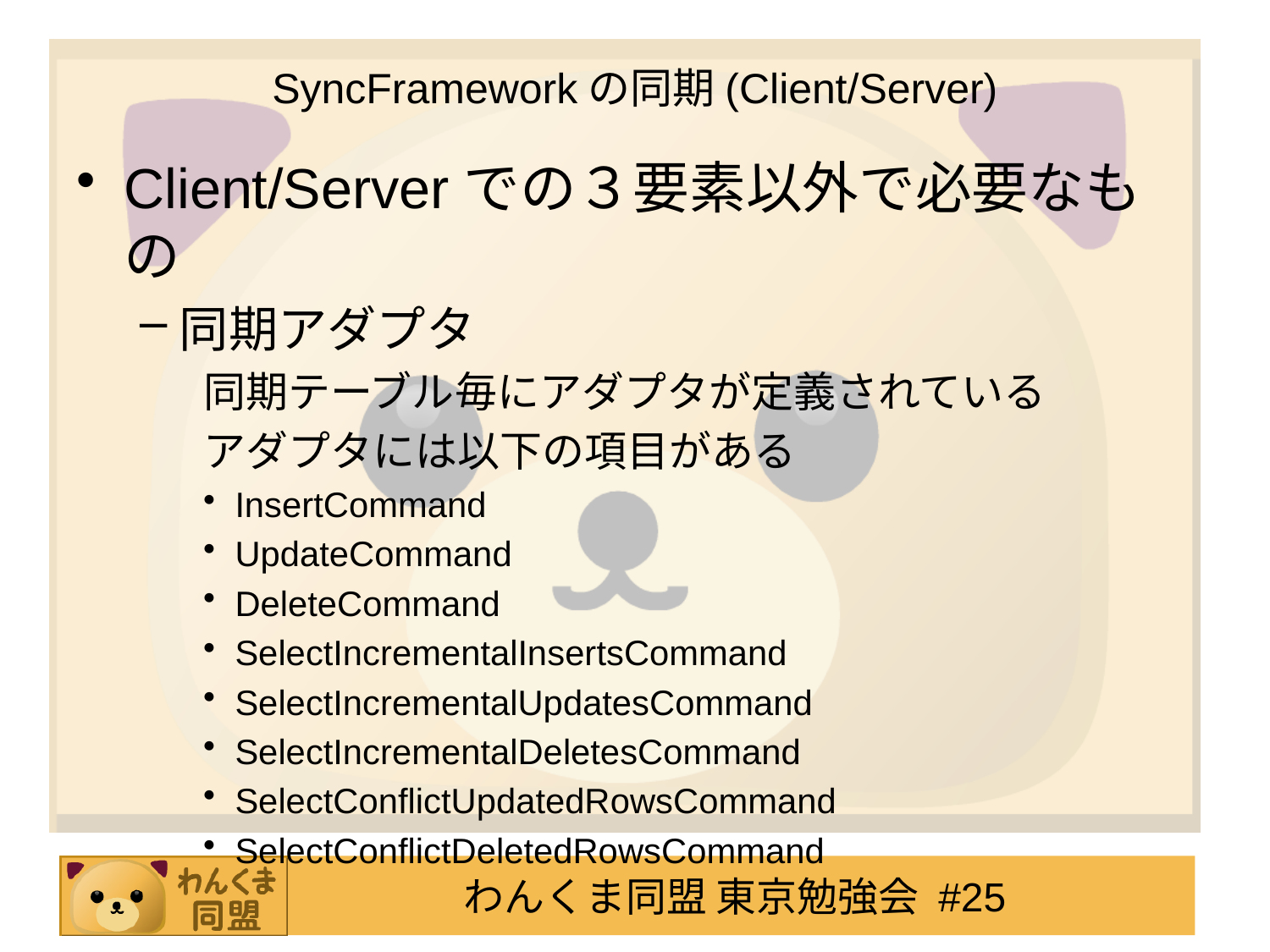

# SyncFrameworkの同期(Client/Server)
Client/Serverでの３要素以外で必要なもの
同期アダプタ
同期テーブル毎にアダプタが定義されている
アダプタには以下の項目がある
InsertCommand
UpdateCommand
DeleteCommand
SelectIncrementalInsertsCommand
SelectIncrementalUpdatesCommand
SelectIncrementalDeletesCommand
SelectConflictUpdatedRowsCommand
SelectConflictDeletedRowsCommand